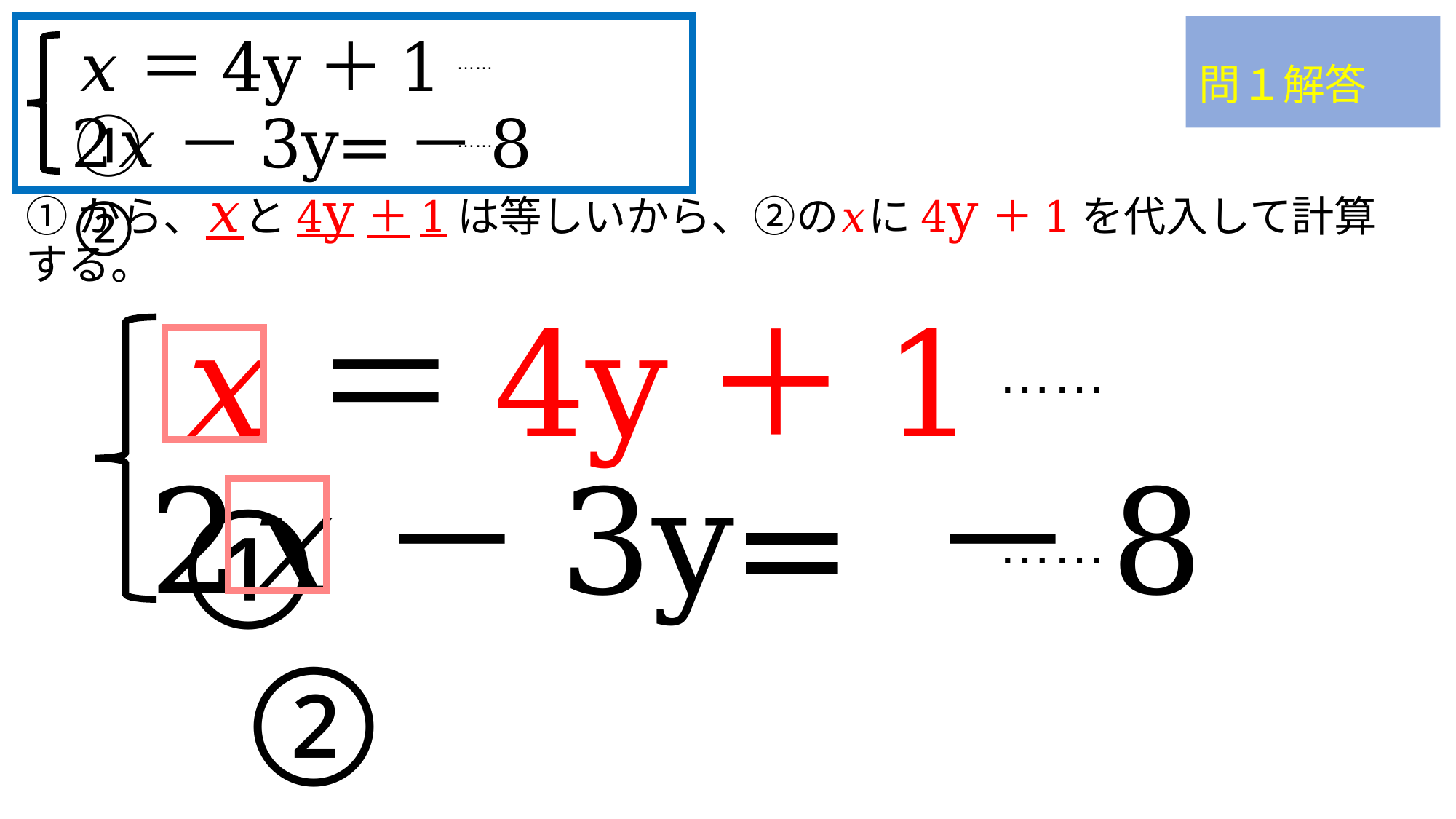

𝑥＝4y＋1　 　 ①
2𝑥－3y=－8     ②

……
……

問１解答
# ①から、𝑥と4y＋1は等しいから、②の𝑥に4y＋1を代入して計算する。
𝑥＝4y＋1           ①
2𝑥－3y= －8     ②

……
……